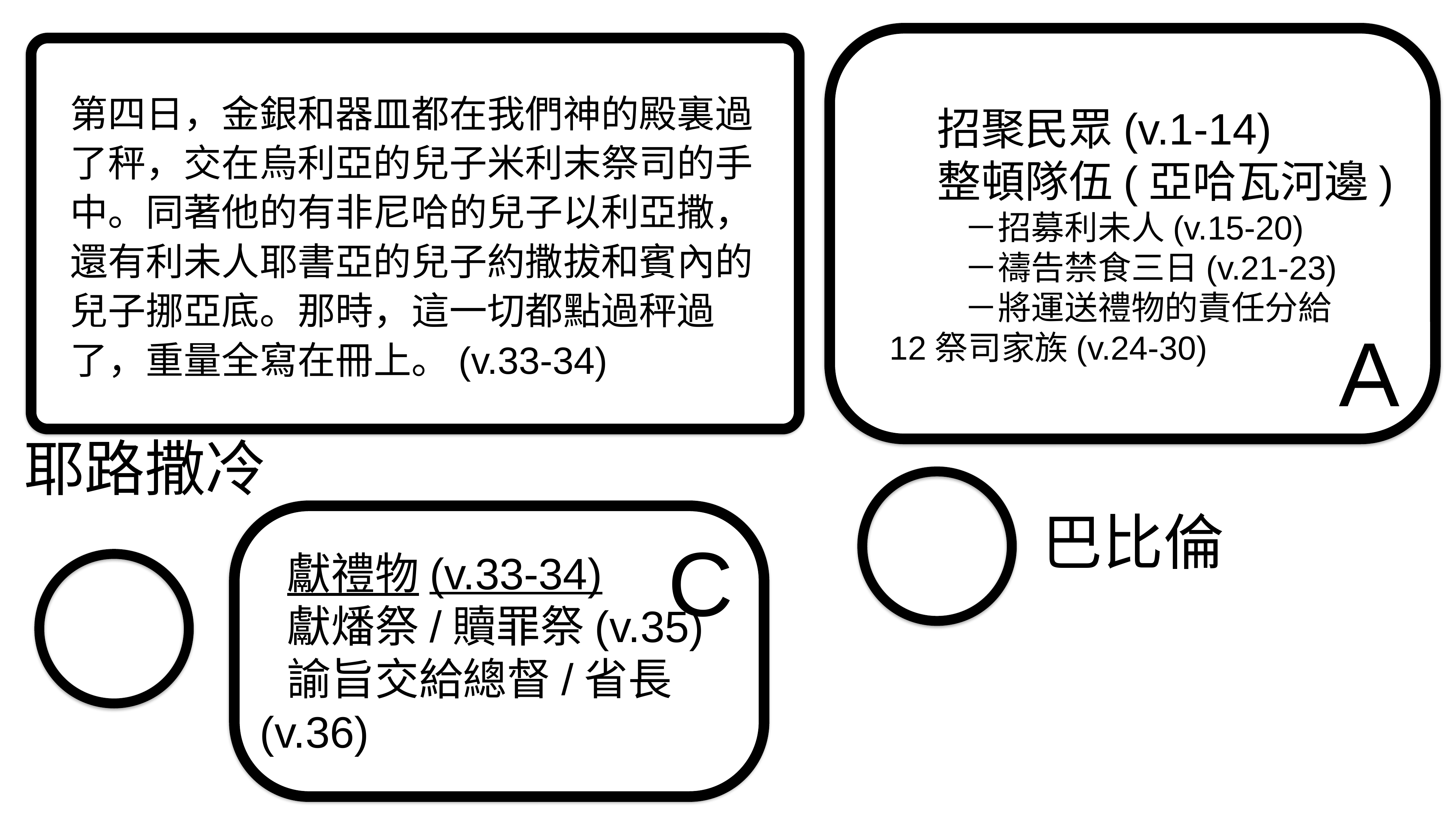

招聚民眾(v.1-14)
整頓隊伍(亞哈瓦河邊)
－招募利未人(v.15-20)
－禱告禁食三日(v.21-23)
－將運送禮物的責任分給
12祭司家族(v.24-30)
第四日，金銀和器皿都在我們神的殿裏過了秤，交在烏利亞的兒子米利末祭司的手中。同著他的有非尼哈的兒子以利亞撒，還有利未人耶書亞的兒子約撒拔和賓內的兒子挪亞底。那時，這一切都點過秤過了，重量全寫在冊上。(v.33-34)

以斯拉
從巴比倫到耶路撒冷
A
耶路撒冷

巴比倫
獻禮物(v.33-34)
獻燔祭/贖罪祭(v.35)
諭旨交給總督/省長(v.36)
C